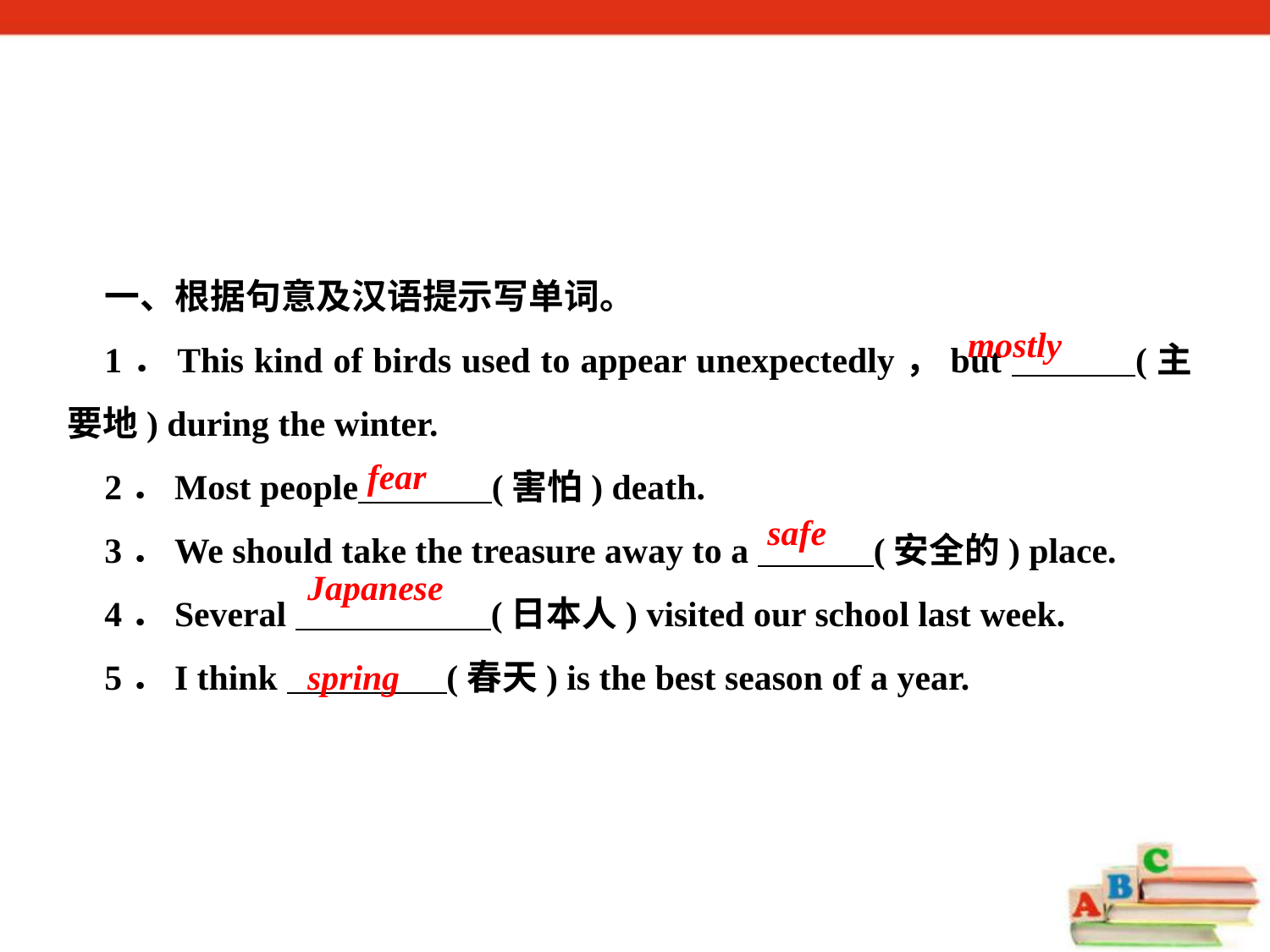

一、根据句意及汉语提示写单词。
1．This kind of birds used to appear unexpectedly，but             (主要地) during the winter.
2．Most people               (害怕) death.
3．We should take the treasure away to a              (安全的) place.
4．Several                       (日本人) visited our school last week.
5．I think                   (春天) is the best season of a year.
mostly
fear
safe
Japanese
spring